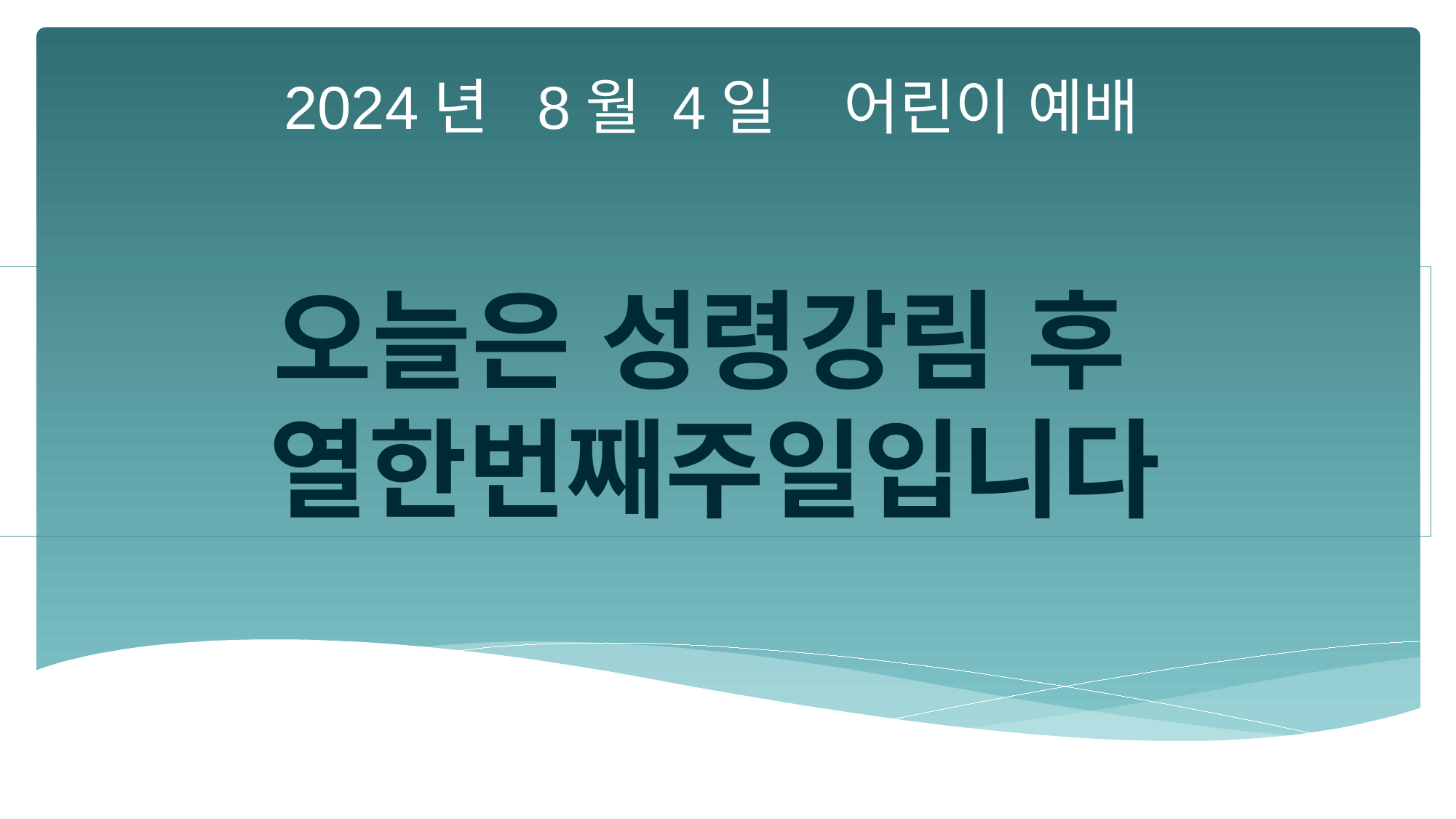

2024년  8월 4일    어린이 예배
오늘은 성령강림 후
열한번째주일입니다